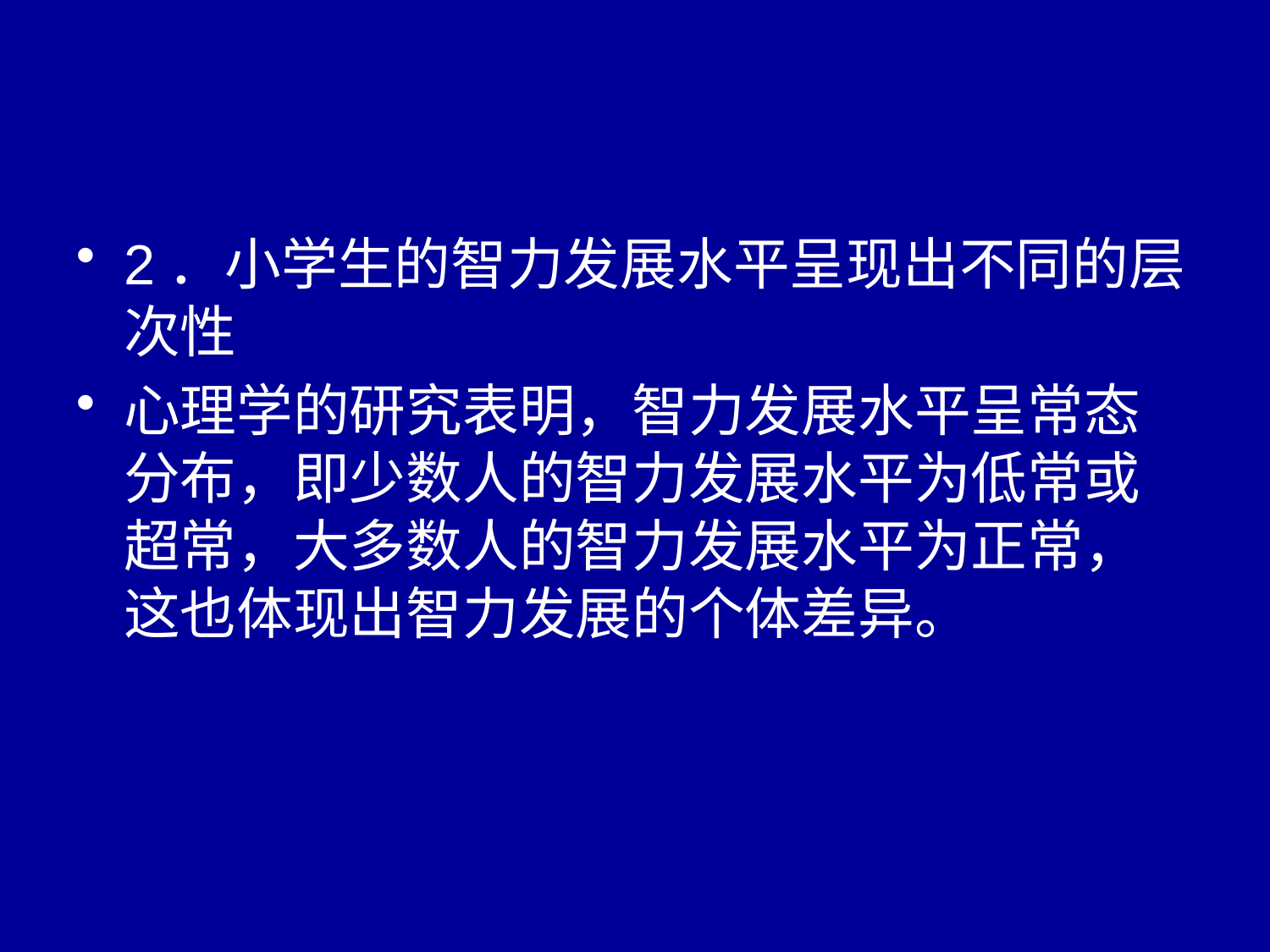

2．小学生的智力发展水平呈现出不同的层次性
心理学的研究表明，智力发展水平呈常态分布，即少数人的智力发展水平为低常或超常，大多数人的智力发展水平为正常，这也体现出智力发展的个体差异。